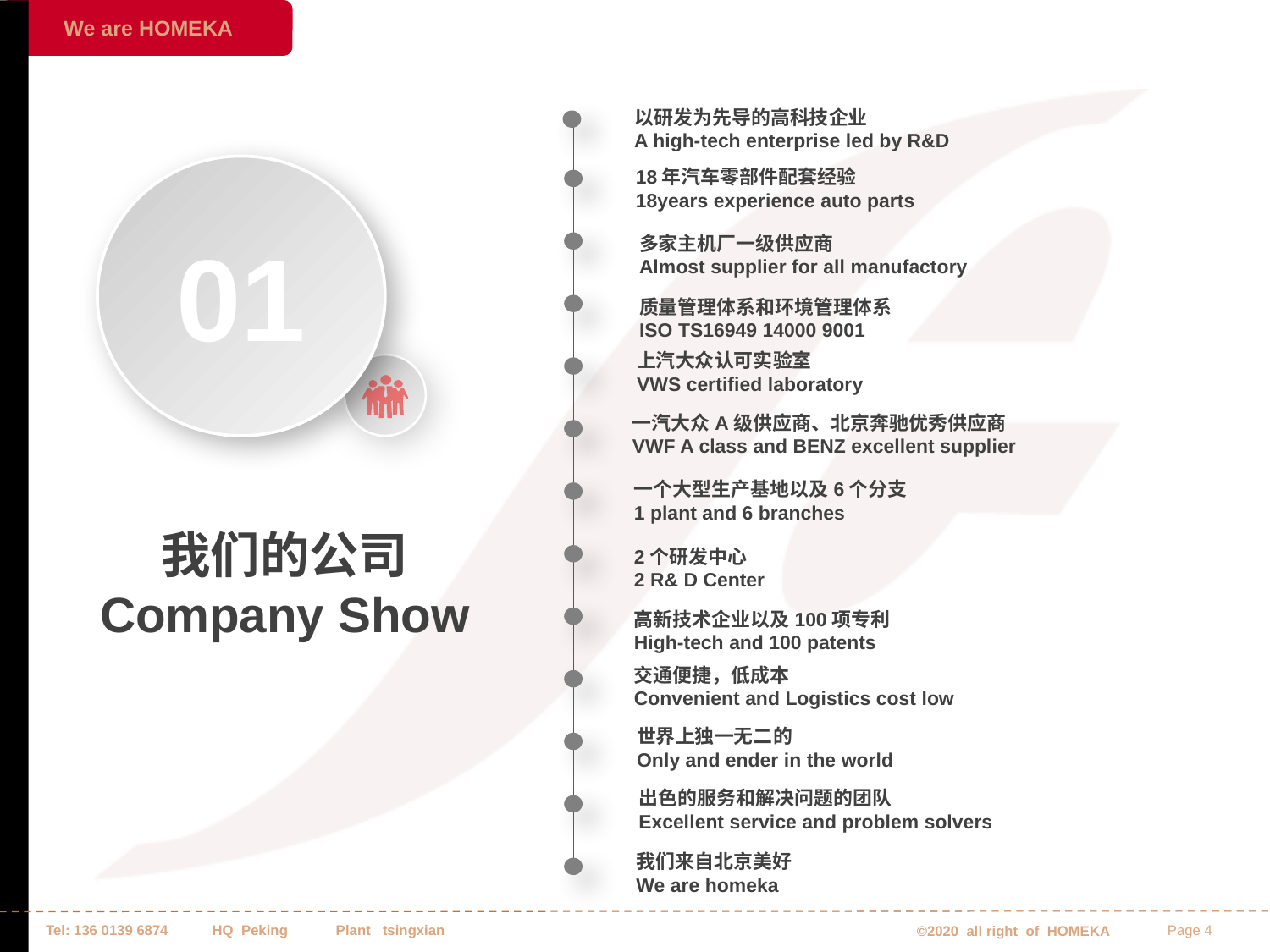

以研发为先导的高科技企业
A high-tech enterprise led by R&D

01

18年汽车零部件配套经验
18years experience auto parts

多家主机厂一级供应商
Almost supplier for all manufactory

质量管理体系和环境管理体系
ISO TS16949 14000 9001

上汽大众认可实验室
VWS certified laboratory

一汽大众A级供应商、北京奔驰优秀供应商
VWF A class and BENZ excellent supplier

一个大型生产基地以及6个分支
1 plant and 6 branches

我们的公司
Company Show
2个研发中心
2 R& D Center

高新技术企业以及100项专利
High-tech and 100 patents

交通便捷，低成本
Convenient and Logistics cost low

世界上独一无二的
Only and ender in the world

出色的服务和解决问题的团队
Excellent service and problem solvers

我们来自北京美好
We are homeka